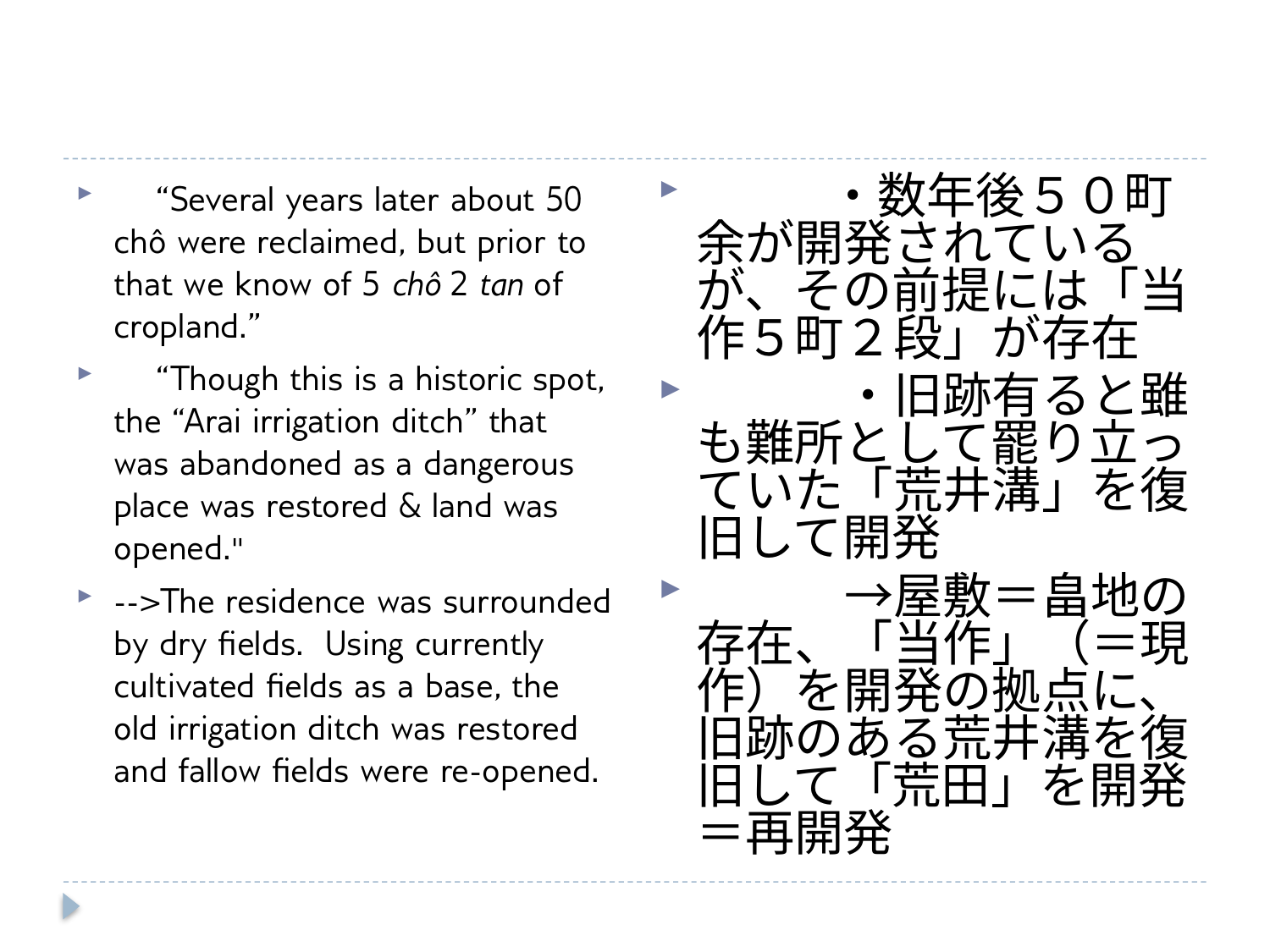

#
    “Several years later about 50 chô were reclaimed, but prior to that we know of 5 chô 2 tan of cropland.”
    “Though this is a historic spot, the “Arai irrigation ditch” that was abandoned as a dangerous place was restored & land was opened."
-->The residence was surrounded by dry fields.  Using currently cultivated fields as a base, the old irrigation ditch was restored and fallow fields were re-opened.
　　　・数年後５０町余が開発されているが、その前提には「当作５町２段」が存在
　　　・旧跡有ると雖も難所として罷り立っていた「荒井溝」を復旧して開発
　　　→屋敷＝畠地の存在、「当作」（＝現作）を開発の拠点に、旧跡のある荒井溝を復旧して「荒田」を開発＝再開発